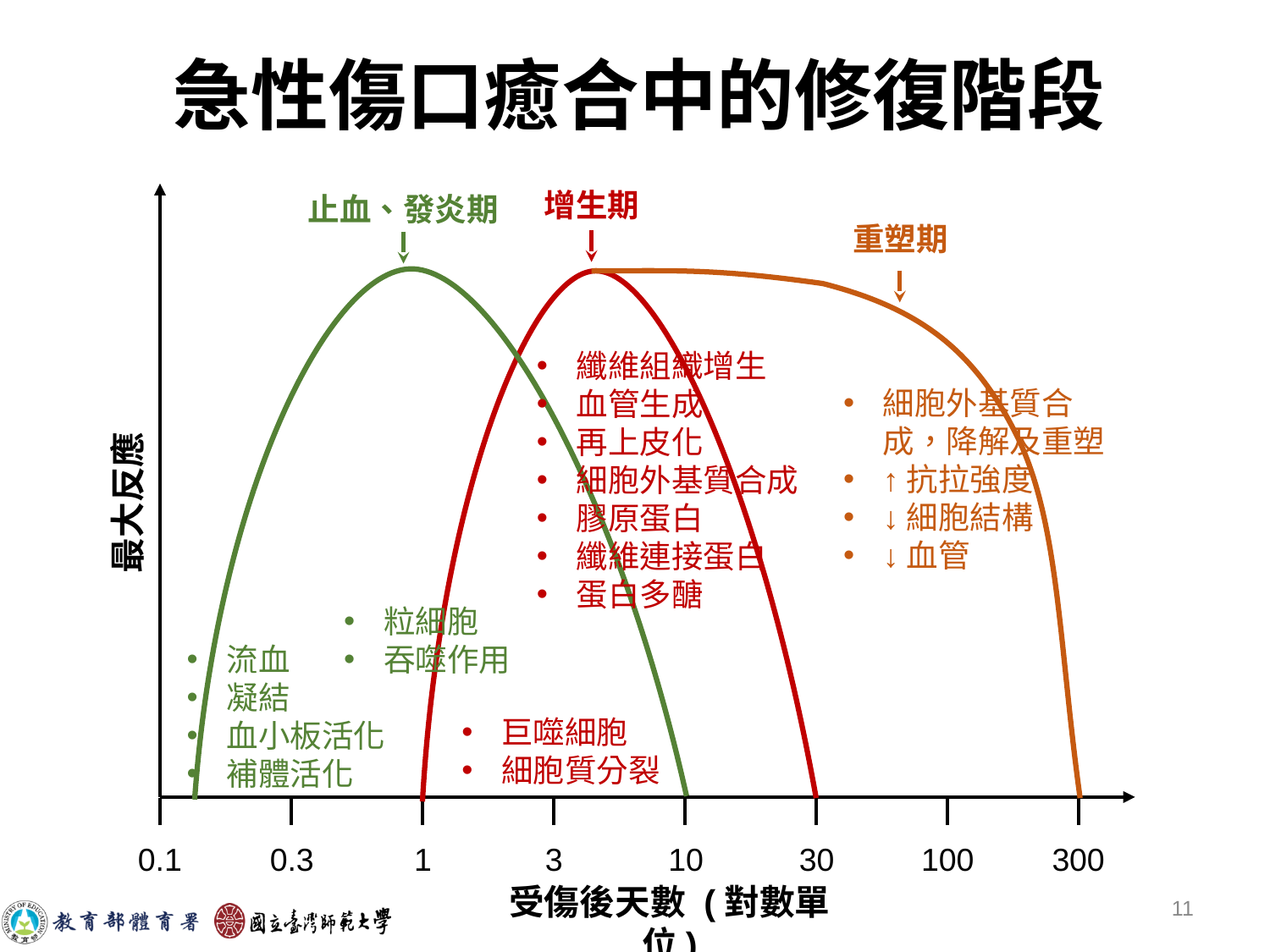

# 急性傷口癒合中的修復階段
增生期
止血、發炎期
重塑期

纖維組織增生
血管生成
再上皮化
細胞外基質合成
膠原蛋白
纖維連接蛋白
蛋白多醣
細胞外基質合成，降解及重塑
↑抗拉強度
↓細胞結構
↓血管
最大反應
粒細胞
吞噬作用
流血
凝結
血小板活化
補體活化
巨噬細胞
細胞質分裂
0.1
0.3
1
3
10
30
100
300
受傷後天數 (對數單位)
11